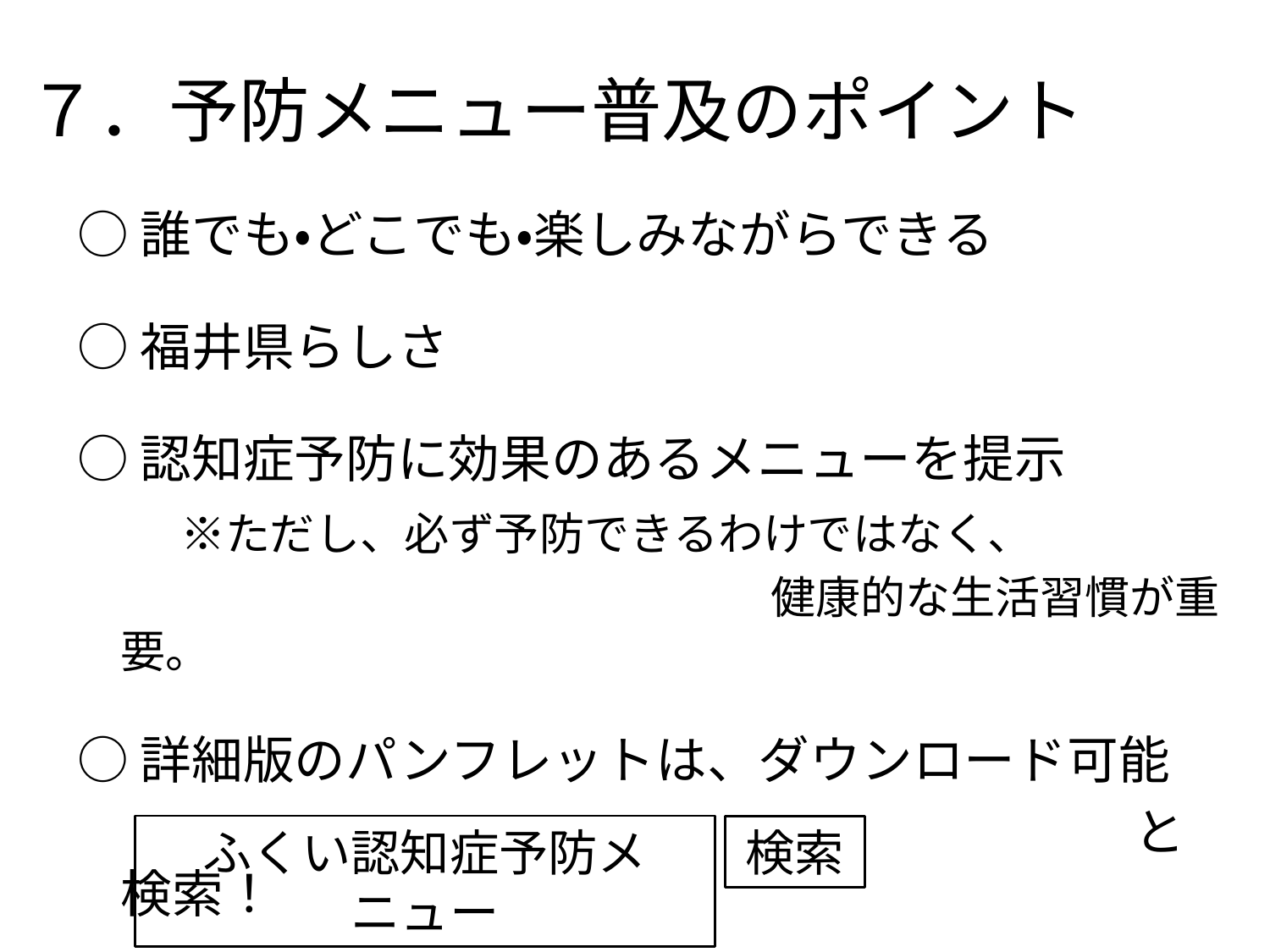

# ７．予防メニュー普及のポイント
○誰でも・どこでも・楽しみながらできる

○福井県らしさ

○認知症予防に効果のあるメニューを提示
　　※ただし、必ず予防できるわけではなく、
　　　  　　　　　　　　　　　　健康的な生活習慣が重要。

○詳細版のパンフレットは、ダウンロード可能
     　　　　　　　　　　　　　　　　　 　　と検索！
ふくい認知症予防メニュー
検索